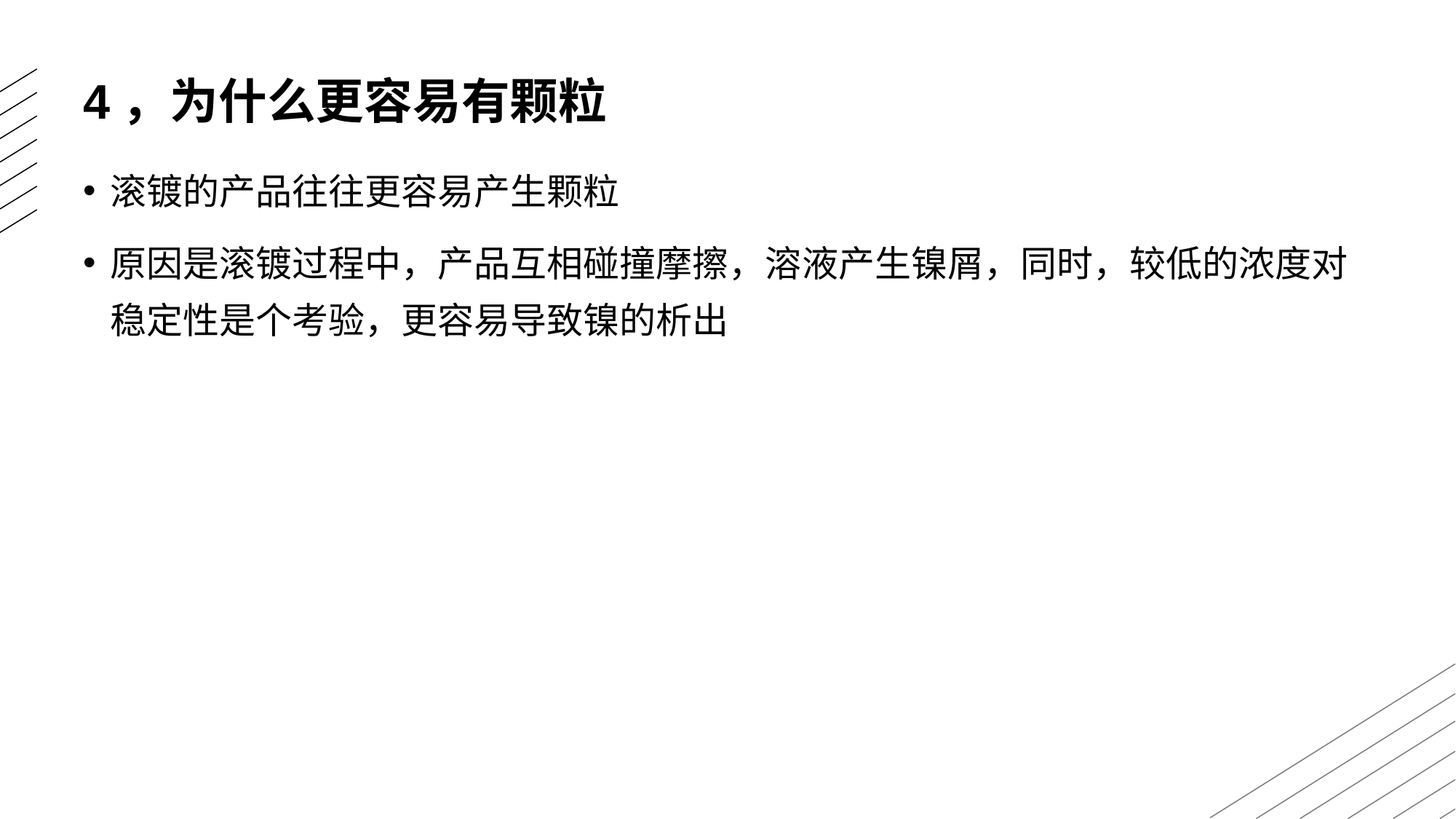

# 4，为什么更容易有颗粒
滚镀的产品往往更容易产生颗粒
原因是滚镀过程中，产品互相碰撞摩擦，溶液产生镍屑，同时，较低的浓度对稳定性是个考验，更容易导致镍的析出